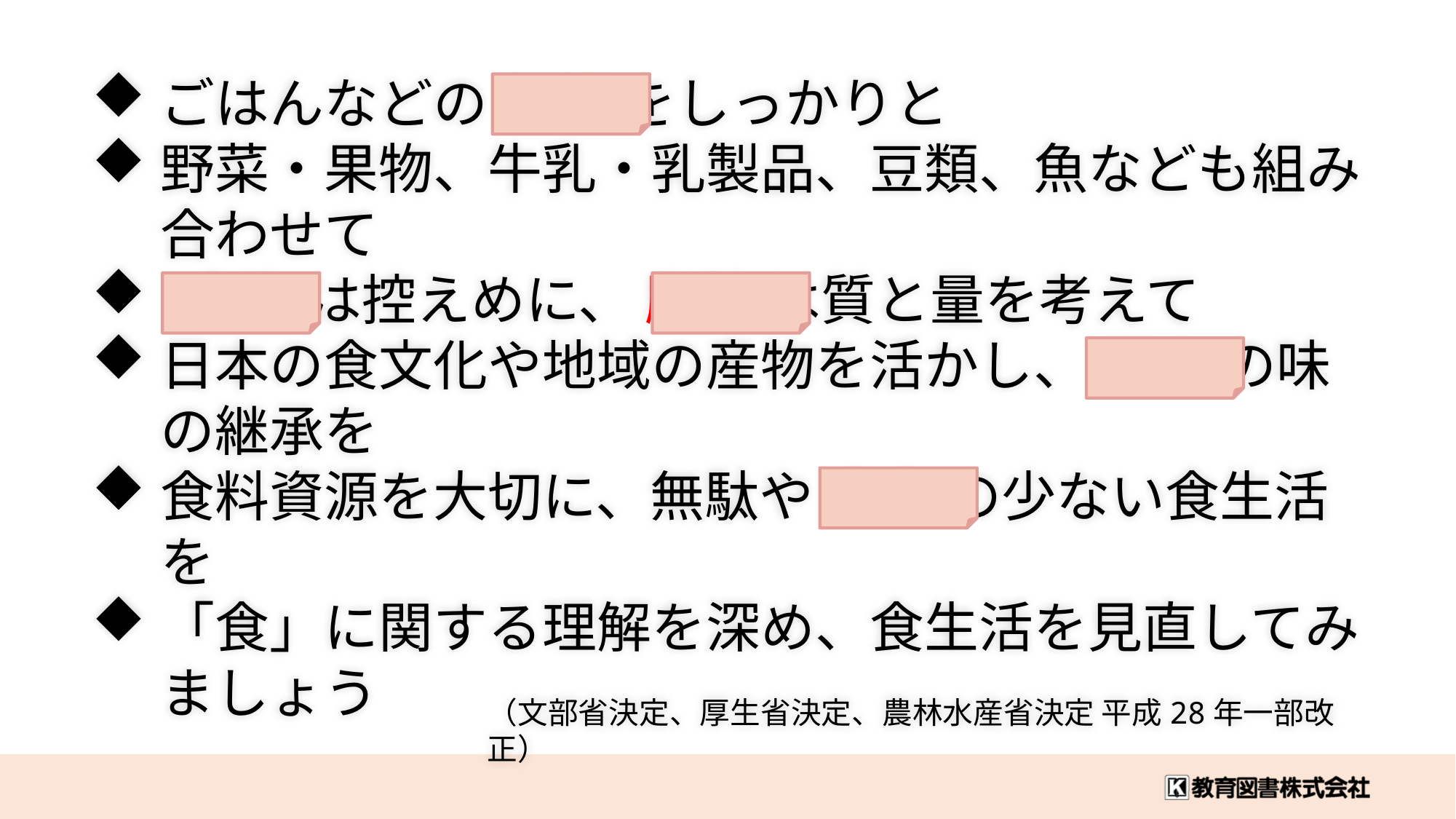

ごはんなどの 穀類 をしっかりと
野菜・果物、牛乳・乳製品、豆類、魚なども組み合わせて
 食塩 は控えめに、 脂肪 は質と量を考えて
日本の食文化や地域の産物を活かし、 郷土 の味の継承を
食料資源を大切に、無駄や 廃棄 の少ない食生活を
「食」に関する理解を深め、食生活を見直してみましょう

（文部省決定、厚生省決定、農林水産省決定 平成28年一部改正）